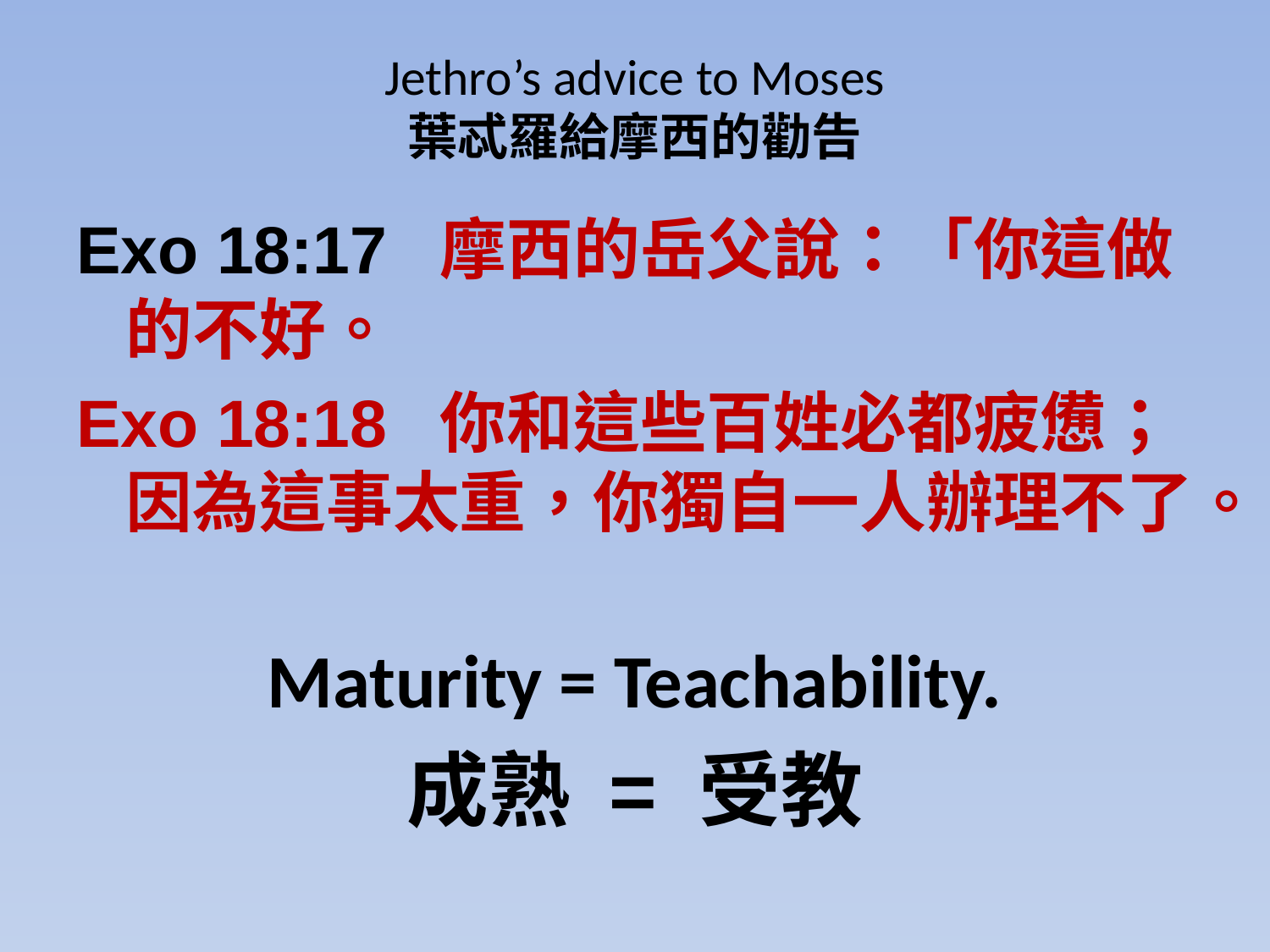

# Jethro’s advice to Moses 葉忒羅給摩西的勸告
Exo 18:17  摩西的岳父說：「你這做的不好。
Exo 18:18  你和這些百姓必都疲憊；因為這事太重，你獨自一人辦理不了。

Maturity = Teachability.
成熟 = 受教